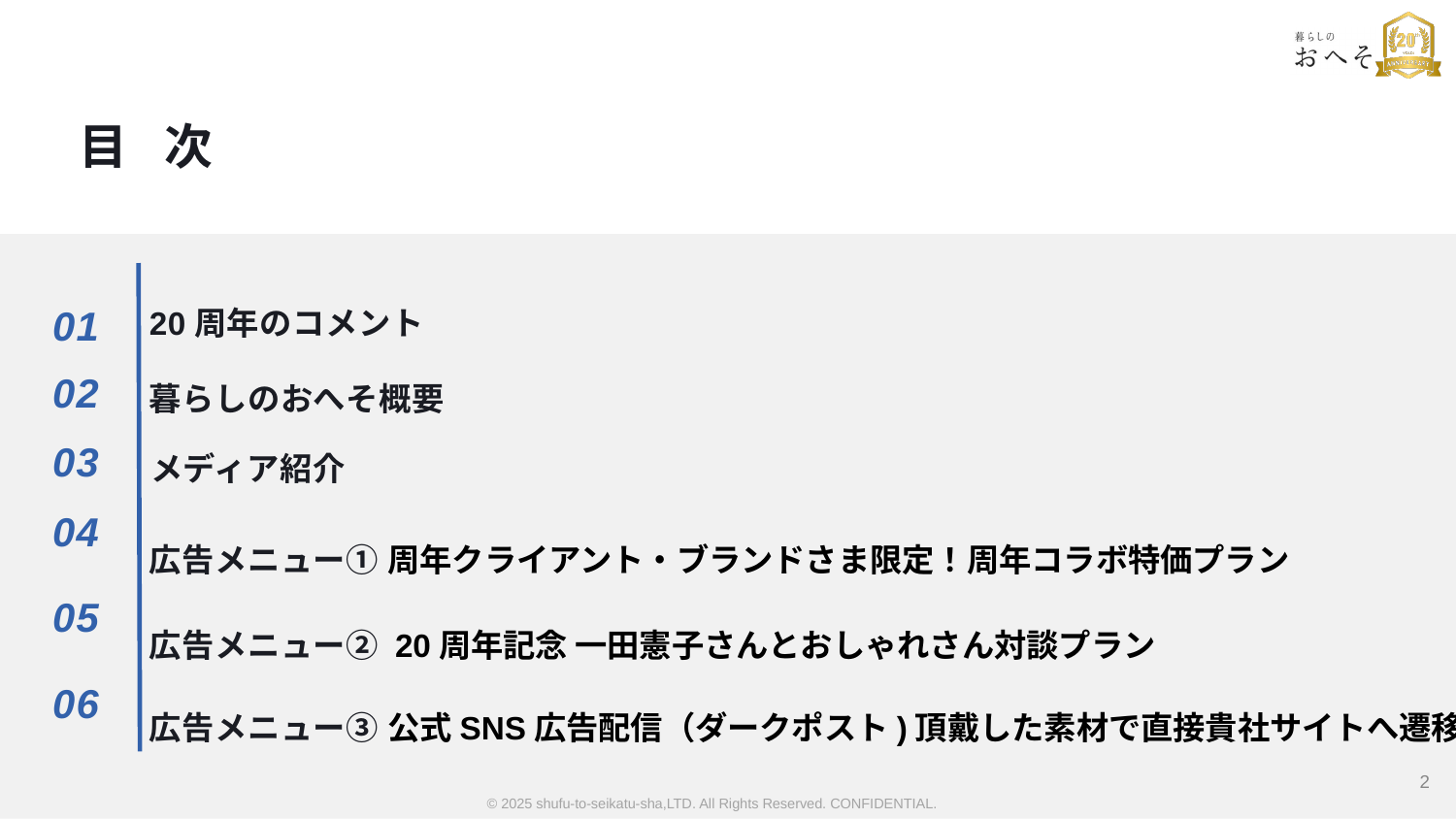

目次
01
20周年のコメント

02
暮らしのおへそ概要
03
メディア紹介
広告メニュー① 周年クライアント・ブランドさま限定！周年コラボ特価プラン
04
広告メニュー② 20周年記念 一田憲子さんとおしゃれさん対談プラン
05
広告メニュー③ 公式SNS広告配信（ダークポスト)頂戴した素材で直接貴社サイトへ遷移
06
2